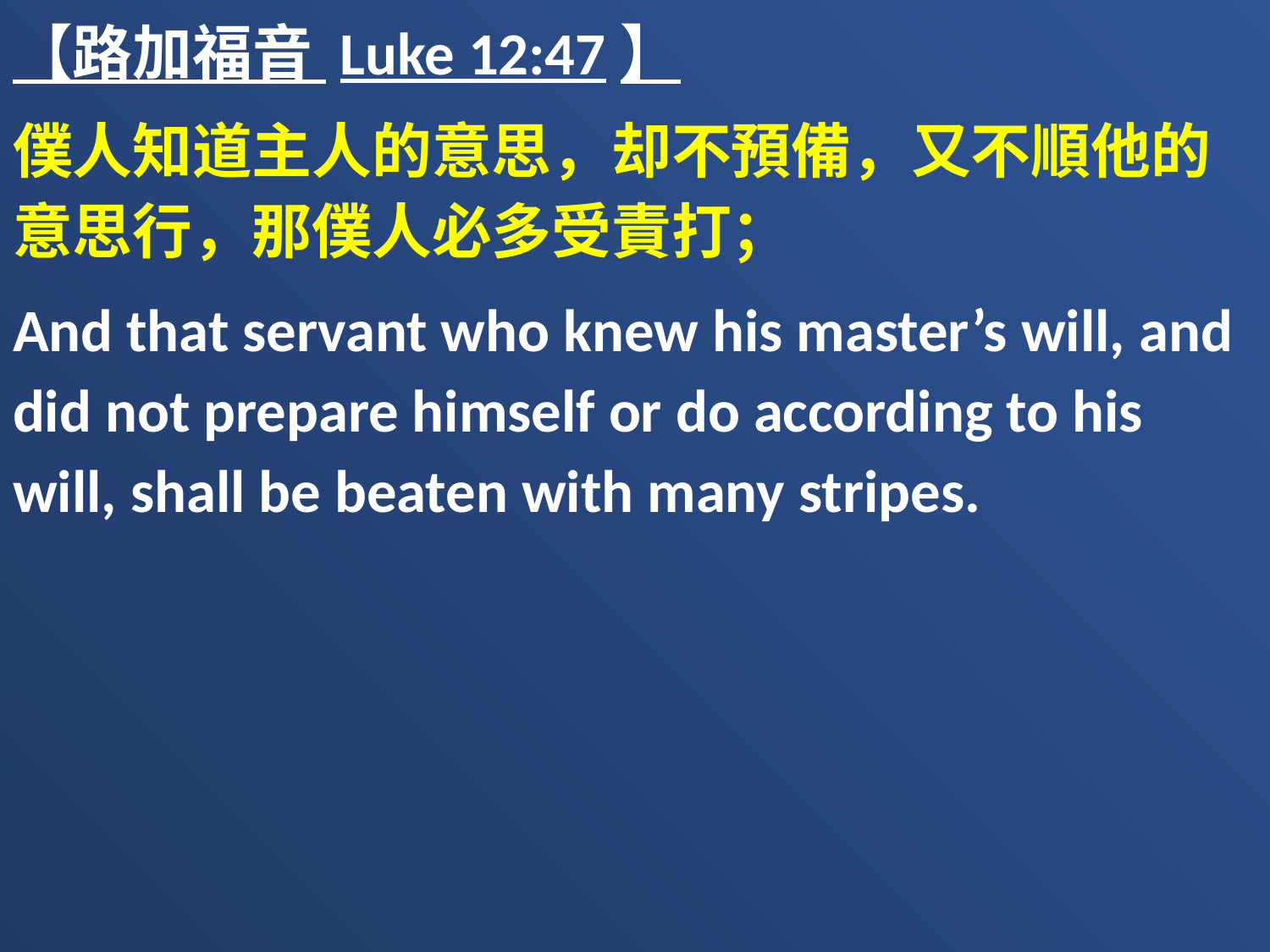

【路加福音 Luke 12:47】
僕人知道主人的意思，却不預備，又不順他的意思行，那僕人必多受責打；
And that servant who knew his master’s will, and did not prepare himself or do according to his will, shall be beaten with many stripes.